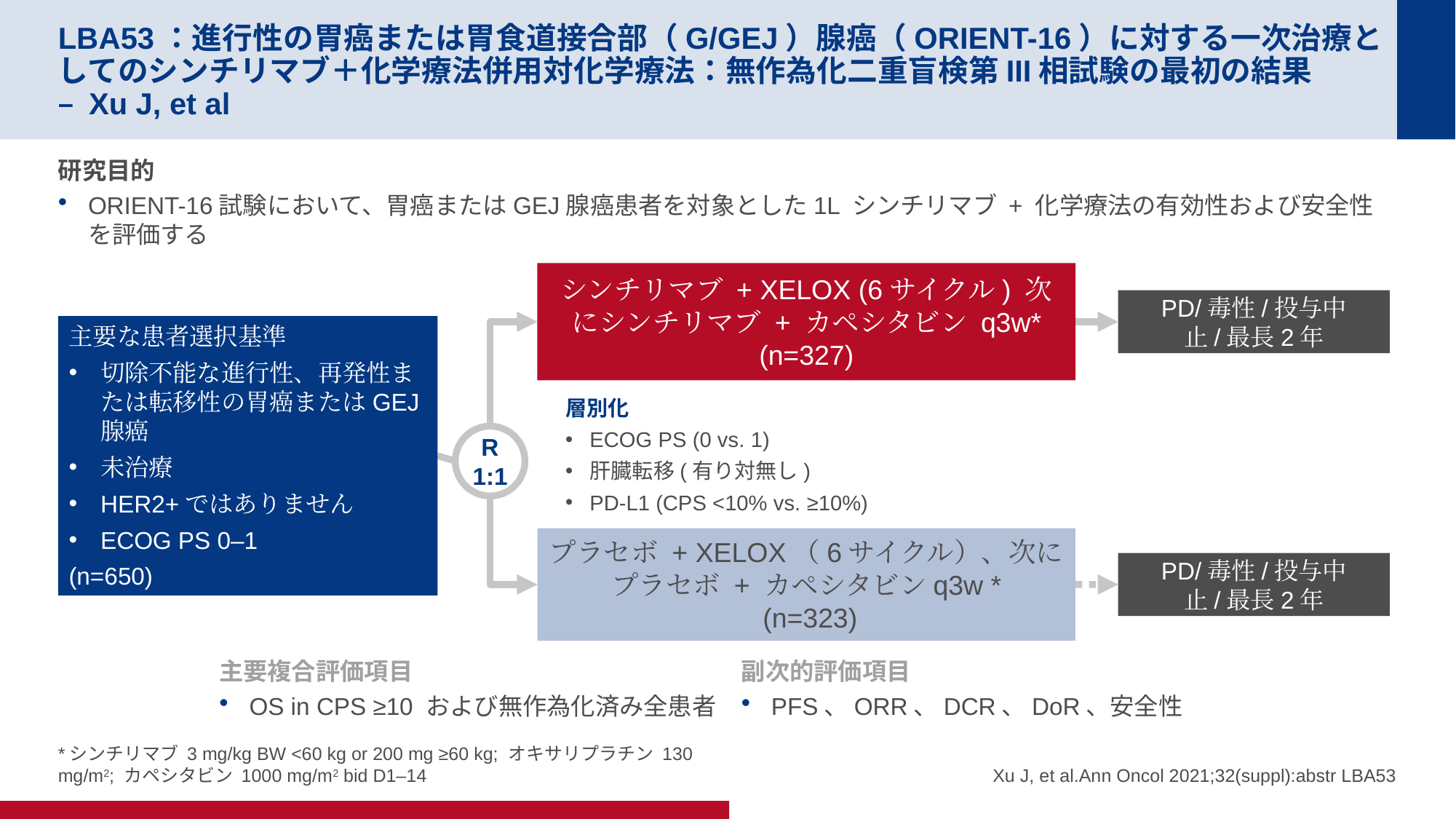

# LBA53：進行性の胃癌または胃食道接合部（G/GEJ）腺癌（ORIENT-16）に対する一次治療としてのシンチリマブ＋化学療法併用対化学療法：無作為化二重盲検第III相試験の最初の結果 – Xu J, et al
研究目的
ORIENT-16試験において、胃癌またはGEJ腺癌患者を対象とした1L シンチリマブ + 化学療法の有効性および安全性を評価する
シンチリマブ + XELOX (6サイクル) 次にシンチリマブ + カペシタビン q3w*
(n=327)
PD/毒性/投与中止/最長2年
主要な患者選択基準
切除不能な進行性、再発性または転移性の胃癌またはGEJ腺癌
未治療
HER2+ではありません
ECOG PS 0–1
(n=650)
層別化
ECOG PS (0 vs. 1)
肝臓転移(有り対無し)
PD-L1 (CPS <10% vs. ≥10%)
R
1:1
プラセボ + XELOX（6サイクル）、次にプラセボ + カペシタビンq3w *
 (n=323)
PD/毒性/投与中止/最長2年
主要複合評価項目
OS in CPS ≥10 および無作為化済み全患者
副次的評価項目
PFS、ORR、DCR、DoR、安全性
*シンチリマブ 3 mg/kg BW <60 kg or 200 mg ≥60 kg; オキサリプラチン 130 mg/m2; カペシタビン 1000 mg/m2 bid D1–14
Xu J, et al.Ann Oncol 2021;32(suppl):abstr LBA53